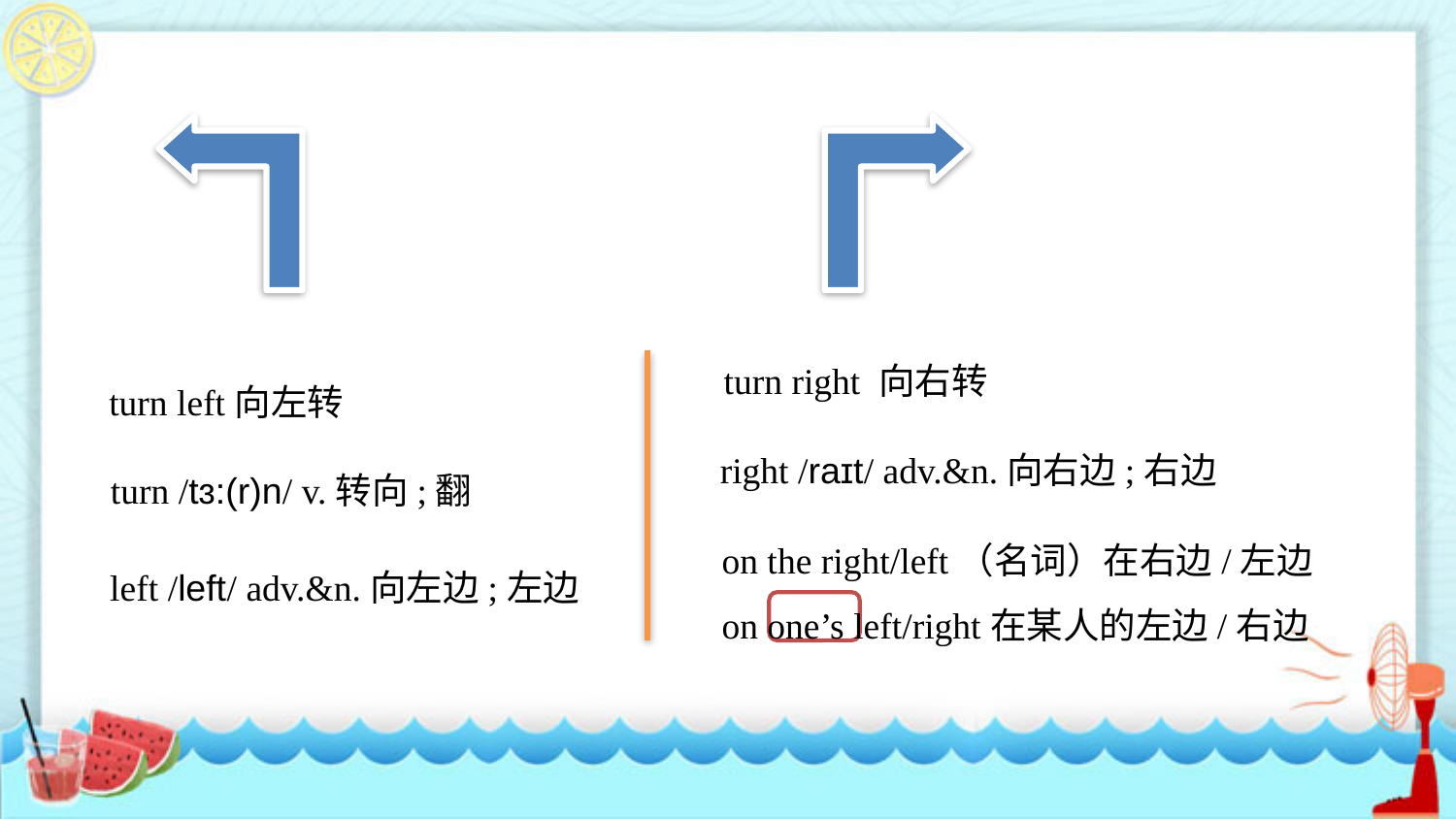

turn right 向右转
turn left向左转
right /raɪt/ adv.&n.向右边;右边
turn /tɜ:(r)n/ v.转向;翻
on the right/left（名词）在右边/左边
on one’s left/right在某人的左边/右边
left /left/ adv.&n.向左边;左边